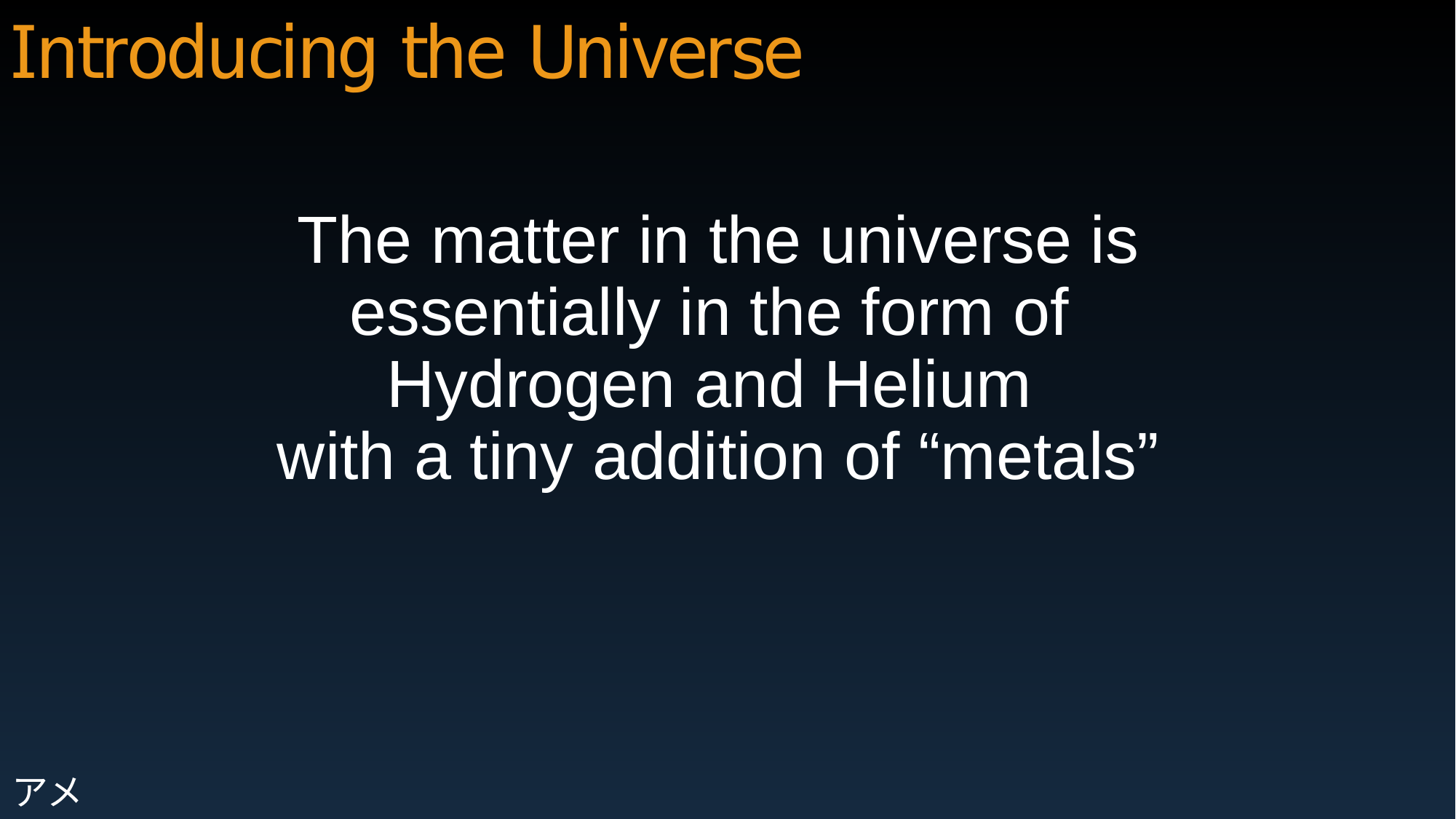

Introducing the Universe
The matter in the universe is essentially in the form of
Hydrogen and Helium
with a tiny addition of “metals”

アメ